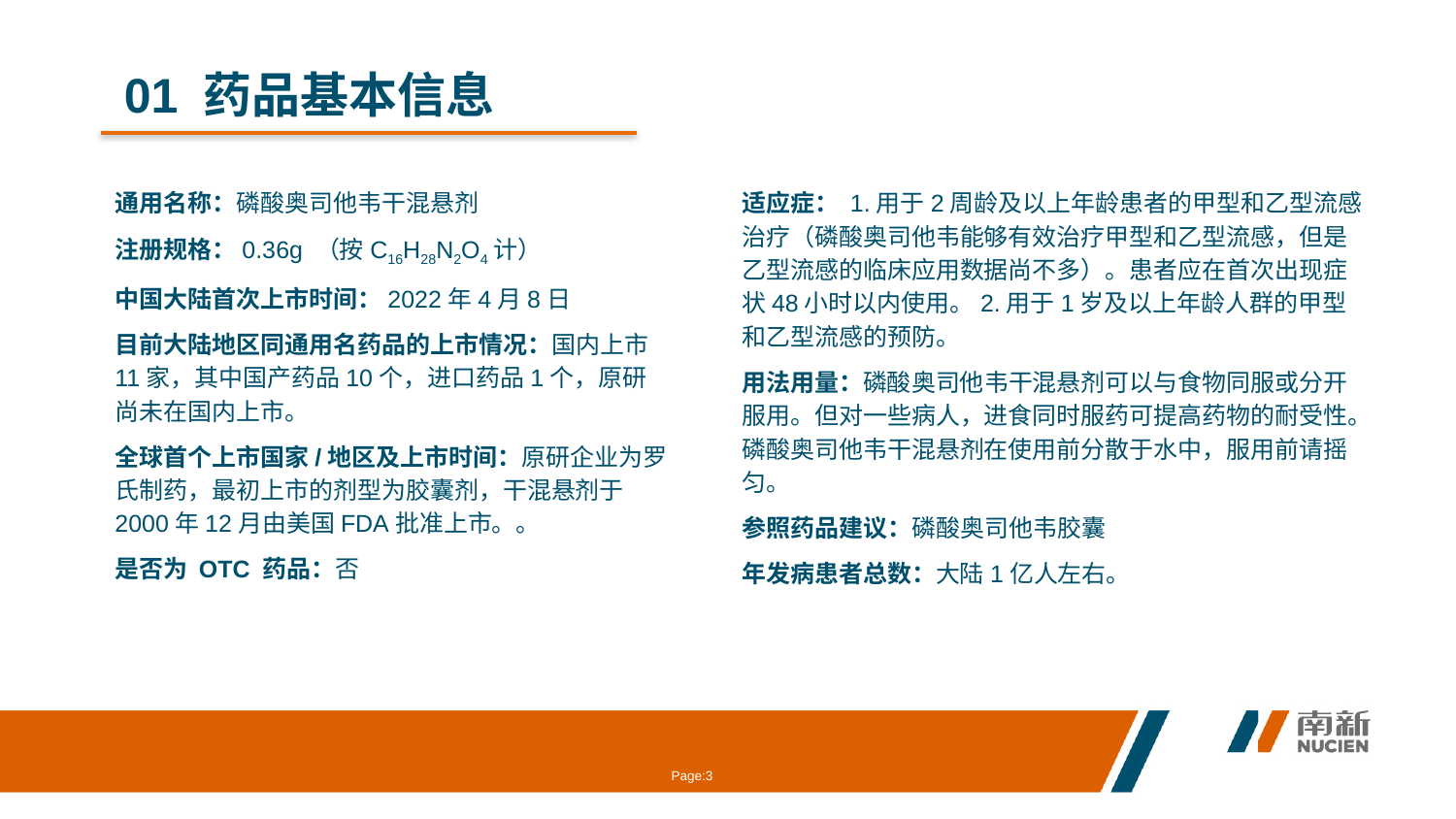

01 药品基本信息
通用名称：磷酸奥司他韦干混悬剂
注册规格：0.36g （按C16H28N2O4计）
中国大陆首次上市时间：2022年4月8日
目前大陆地区同通用名药品的上市情况：国内上市11家，其中国产药品10个，进口药品1个，原研尚未在国内上市。
全球首个上市国家/地区及上市时间：原研企业为罗氏制药，最初上市的剂型为胶囊剂，干混悬剂于2000年12月由美国FDA批准上市。。
是否为 OTC 药品：否
适应症： 1.用于2周龄及以上年龄患者的甲型和乙型流感治疗（磷酸奥司他韦能够有效治疗甲型和乙型流感，但是乙型流感的临床应用数据尚不多）。患者应在首次出现症状48小时以内使用。2.用于1岁及以上年龄人群的甲型和乙型流感的预防。
用法用量：磷酸奥司他韦干混悬剂可以与食物同服或分开服用。但对一些病人，进食同时服药可提高药物的耐受性。磷酸奥司他韦干混悬剂在使用前分散于水中，服用前请摇匀。
参照药品建议：磷酸奥司他韦胶囊
年发病患者总数：大陆1亿人左右。

Page:3